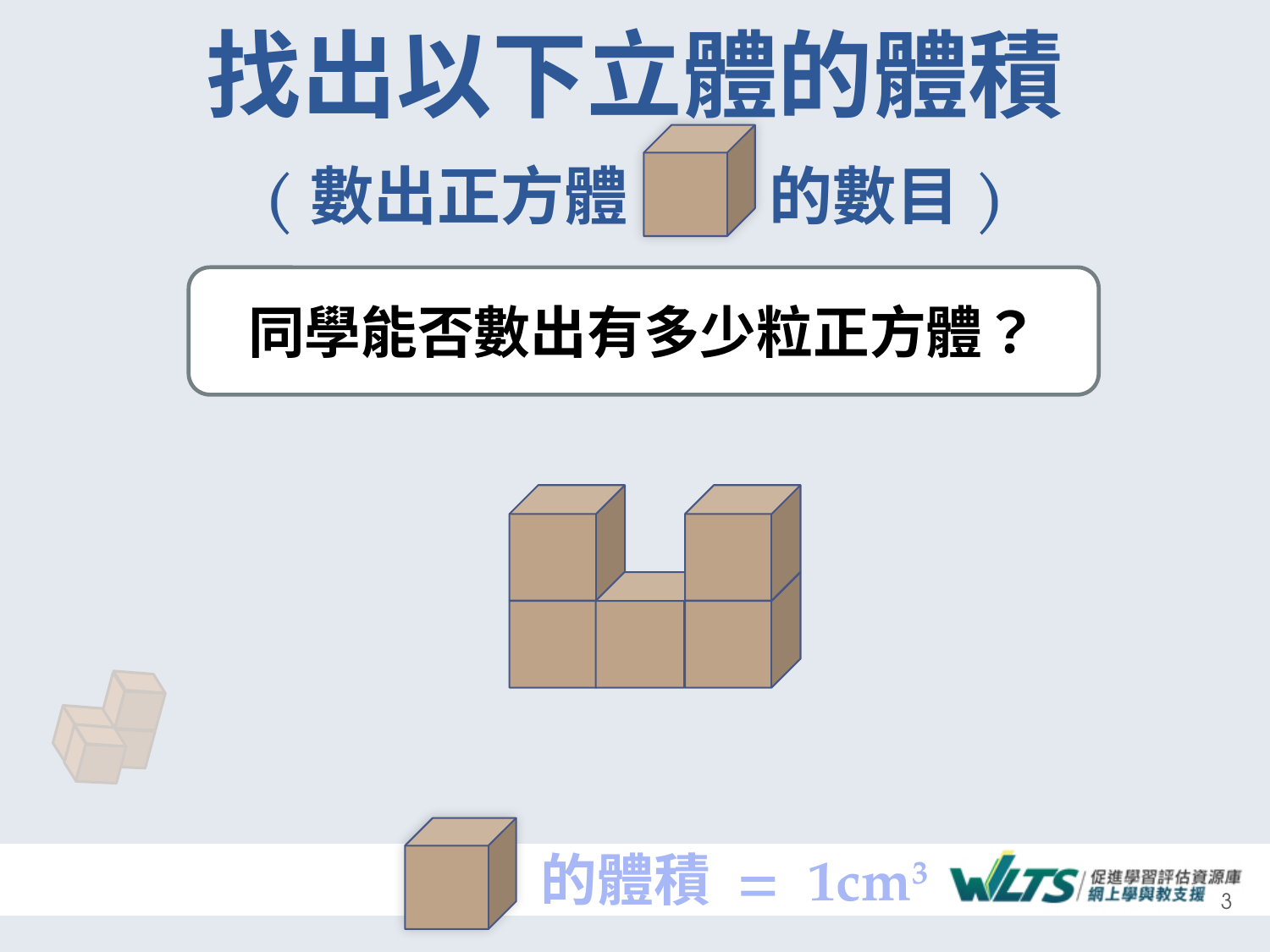

# 找出以下立體的體積 (數出正方體　　 的數目)

同學能否數出有多少粒正方體？
答案：5 cm3

的體積 =  1cm3

3